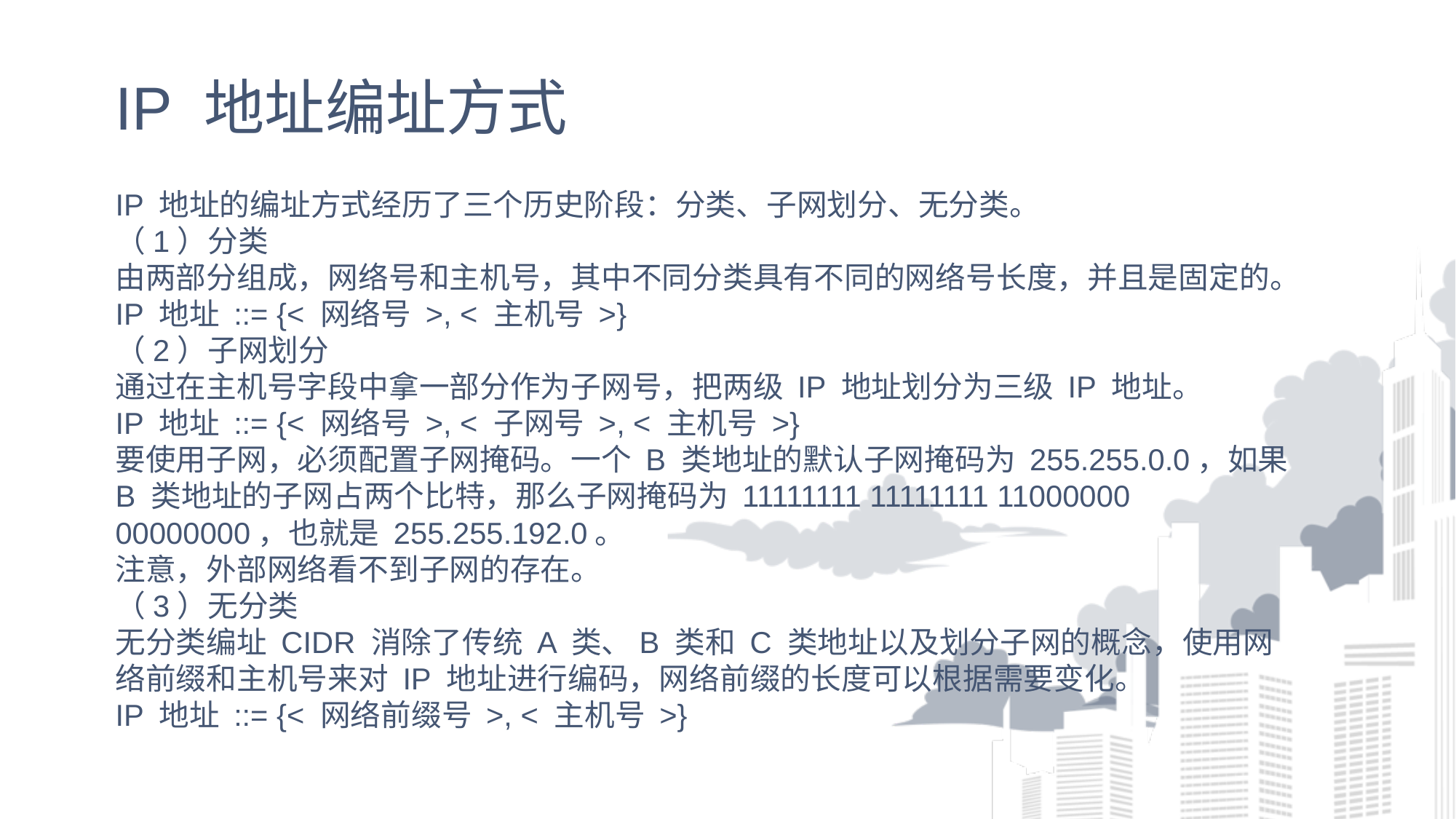

# IP 地址编址方式
IP 地址的编址方式经历了三个历史阶段：分类、子网划分、无分类。
（1）分类
由两部分组成，网络号和主机号，其中不同分类具有不同的网络号长度，并且是固定的。
IP 地址 ::= {< 网络号 >, < 主机号 >}
（2）子网划分
通过在主机号字段中拿一部分作为子网号，把两级 IP 地址划分为三级 IP 地址。
IP 地址 ::= {< 网络号 >, < 子网号 >, < 主机号 >}
要使用子网，必须配置子网掩码。一个 B 类地址的默认子网掩码为 255.255.0.0，如果 B 类地址的子网占两个比特，那么子网掩码为 11111111 11111111 11000000 00000000，也就是 255.255.192.0。
注意，外部网络看不到子网的存在。
（3）无分类
无分类编址 CIDR 消除了传统 A 类、B 类和 C 类地址以及划分子网的概念，使用网络前缀和主机号来对 IP 地址进行编码，网络前缀的长度可以根据需要变化。
IP 地址 ::= {< 网络前缀号 >, < 主机号 >}